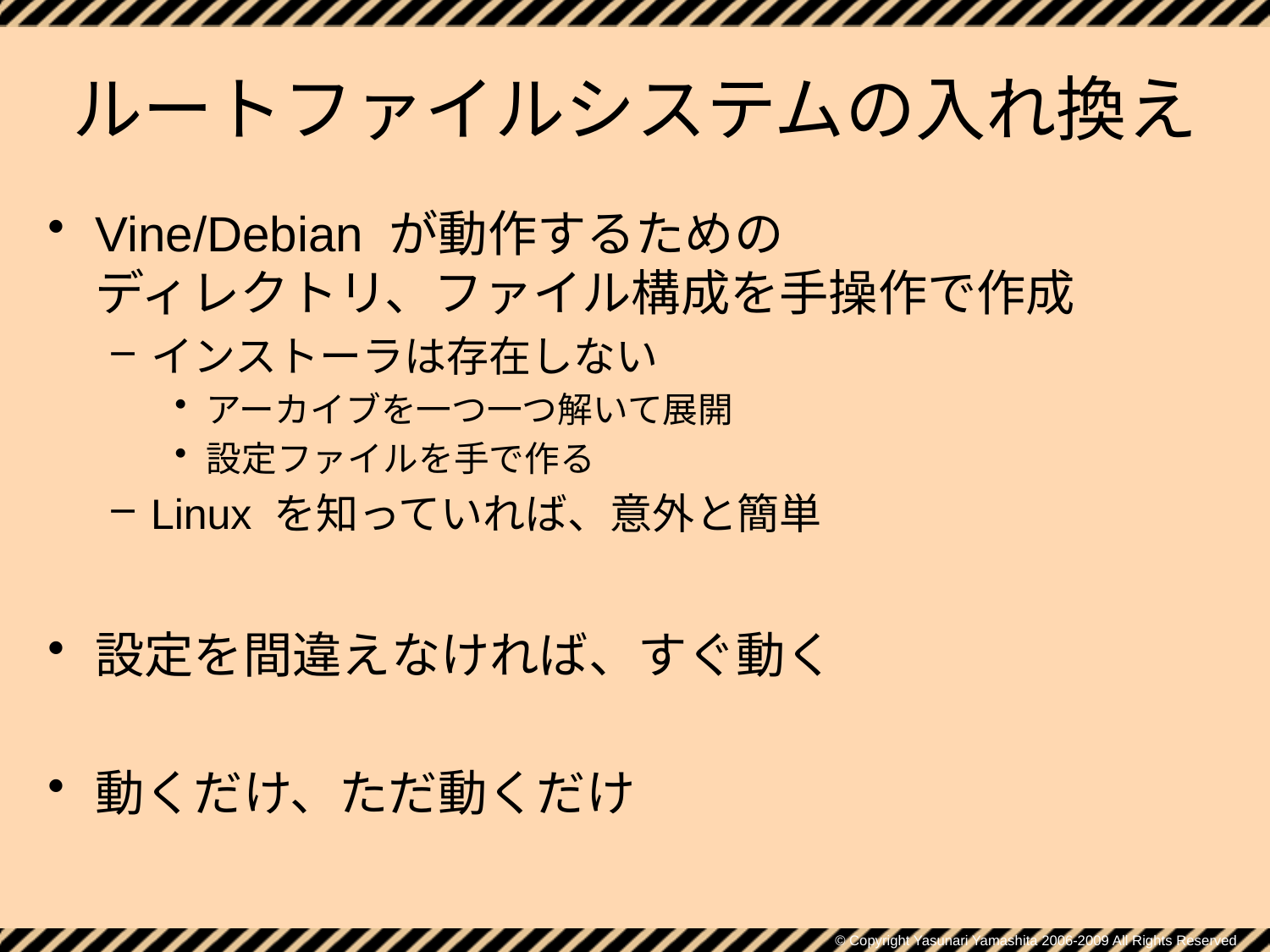

# ルートファイルシステムの入れ換え
Vine/Debian が動作するための
ディレクトリ、ファイル構成を手操作で作成
インストーラは存在しない
アーカイブを一つ一つ解いて展開
設定ファイルを手で作る
Linux を知っていれば、意外と簡単

設定を間違えなければ、すぐ動く

動くだけ、ただ動くだけ